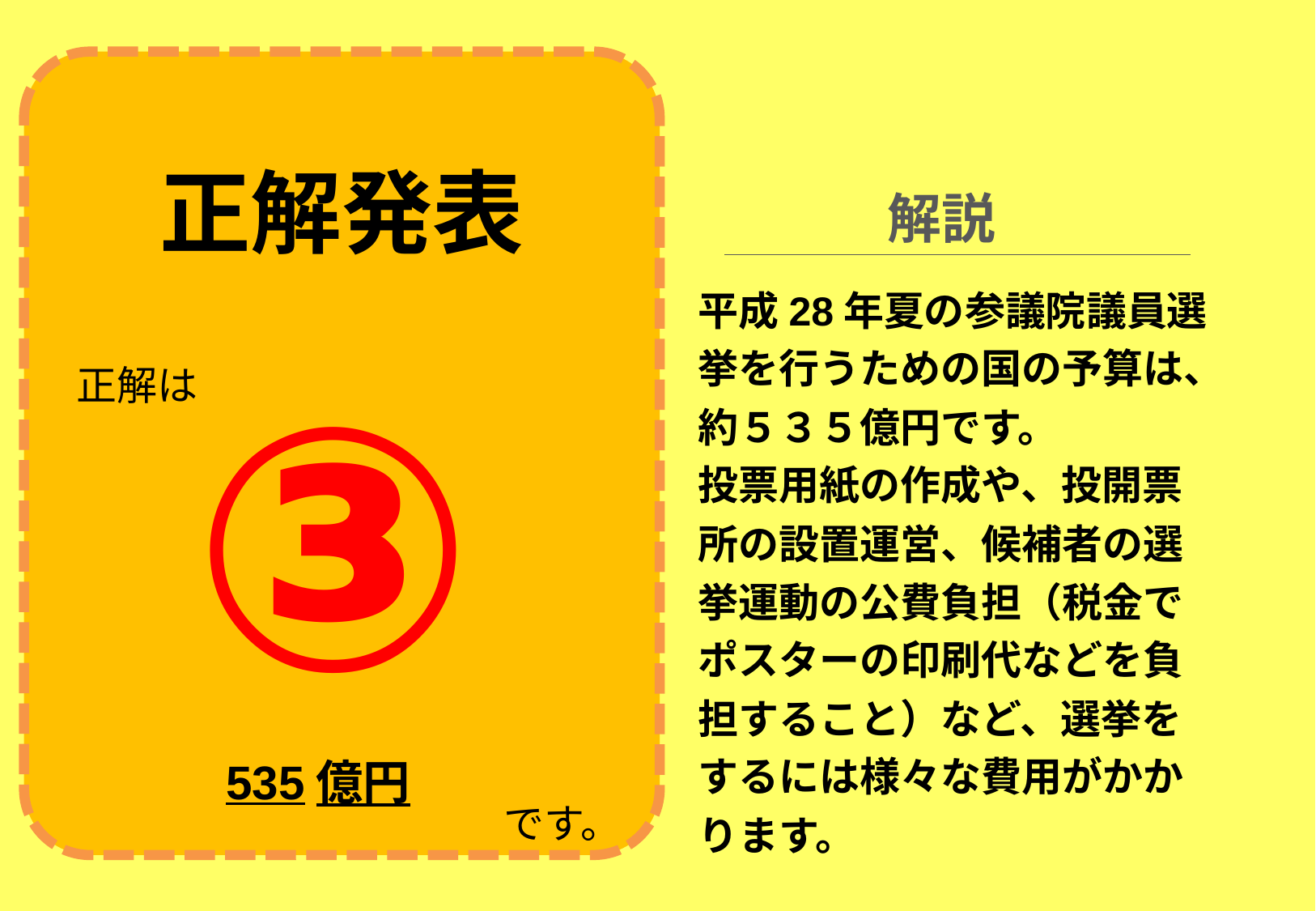

正解発表
解説
平成28年夏の参議院議員選挙を行うための国の予算は、約５３５億円です。
投票用紙の作成や、投開票所の設置運営、候補者の選挙運動の公費負担（税金でポスターの印刷代などを負担すること）など、選挙をするには様々な費用がかかります。
③
正解は
535億円
です。